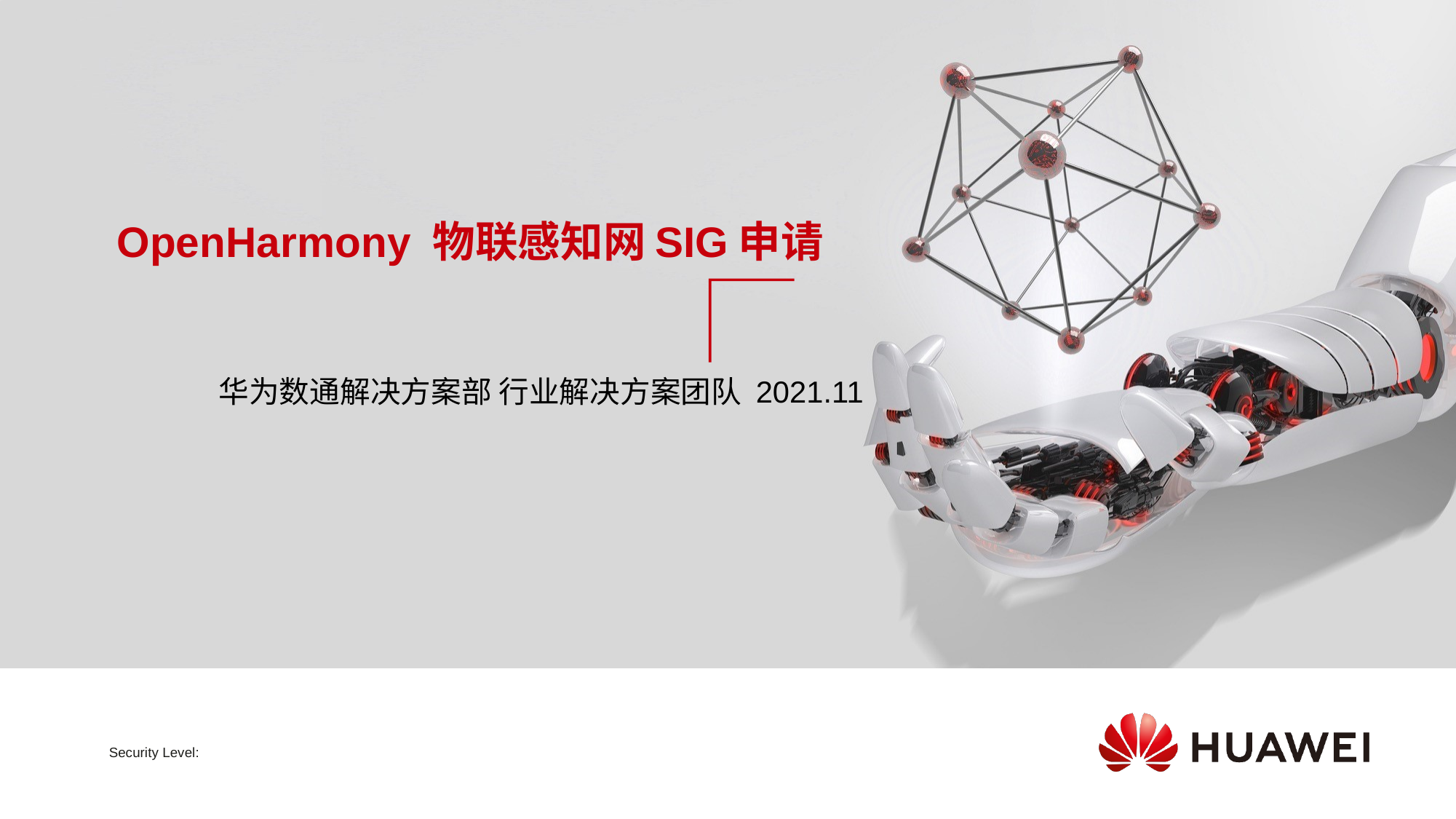

# OpenHarmony 物联感知网SIG申请
华为数通解决方案部 行业解决方案团队 2021.11
Security Level: